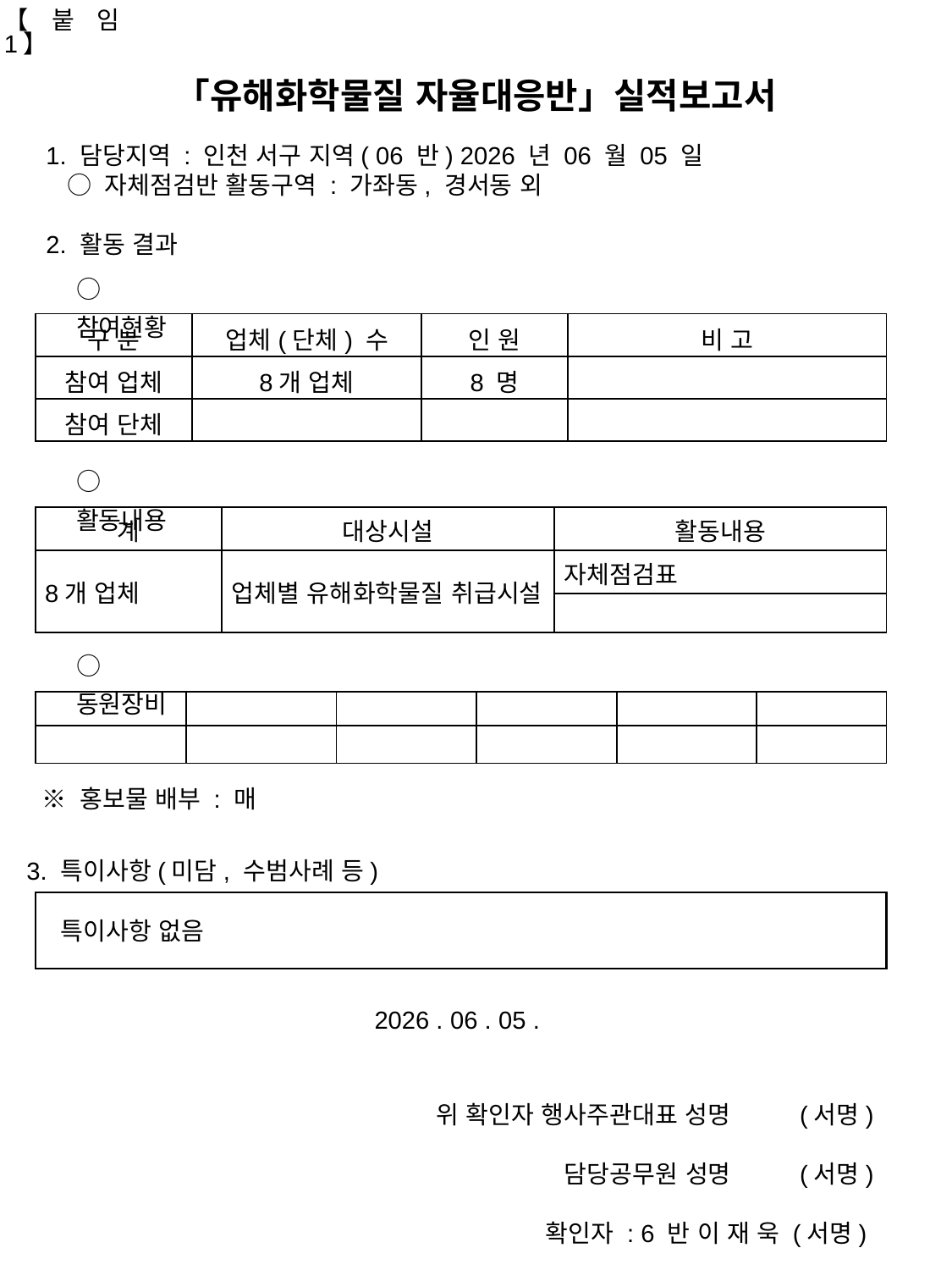

【붙임 1】
「유해화학물질 자율대응반」실적보고서
1. 담당지역 : 인천 서구 지역( 06 반) 2026 년 06 월 05 일
   ○ 자체점검반 활동구역 : 가좌동, 경서동 외

2. 활동 결과
○ 참여현황
| 구 분 | 업체(단체) 수 | 인 원 | 비 고 |
| --- | --- | --- | --- |
| 참여 업체 | 8개 업체 | 8 명 |  |
| 참여 단체 |  |  |  |
○ 활동내용
| 계 | 대상시설 | 활동내용 |
| --- | --- | --- |
| 8개 업체 | 업체별 유해화학물질 취급시설 | 자체점검표 |
|  |  |  |
○ 동원장비
|  |  |  |  |  |  |
| --- | --- | --- | --- | --- | --- |
|  |  |  |  |  |  |
※ 홍보물 배부 : 매
3. 특이사항(미담, 수범사례 등)
 특이사항 없음
2026 . 06 . 05 .
위 확인자 행사주관대표 성명         (서명)
담당공무원 성명         (서명)
확인자 : 6 반 이 재 욱 (서명)